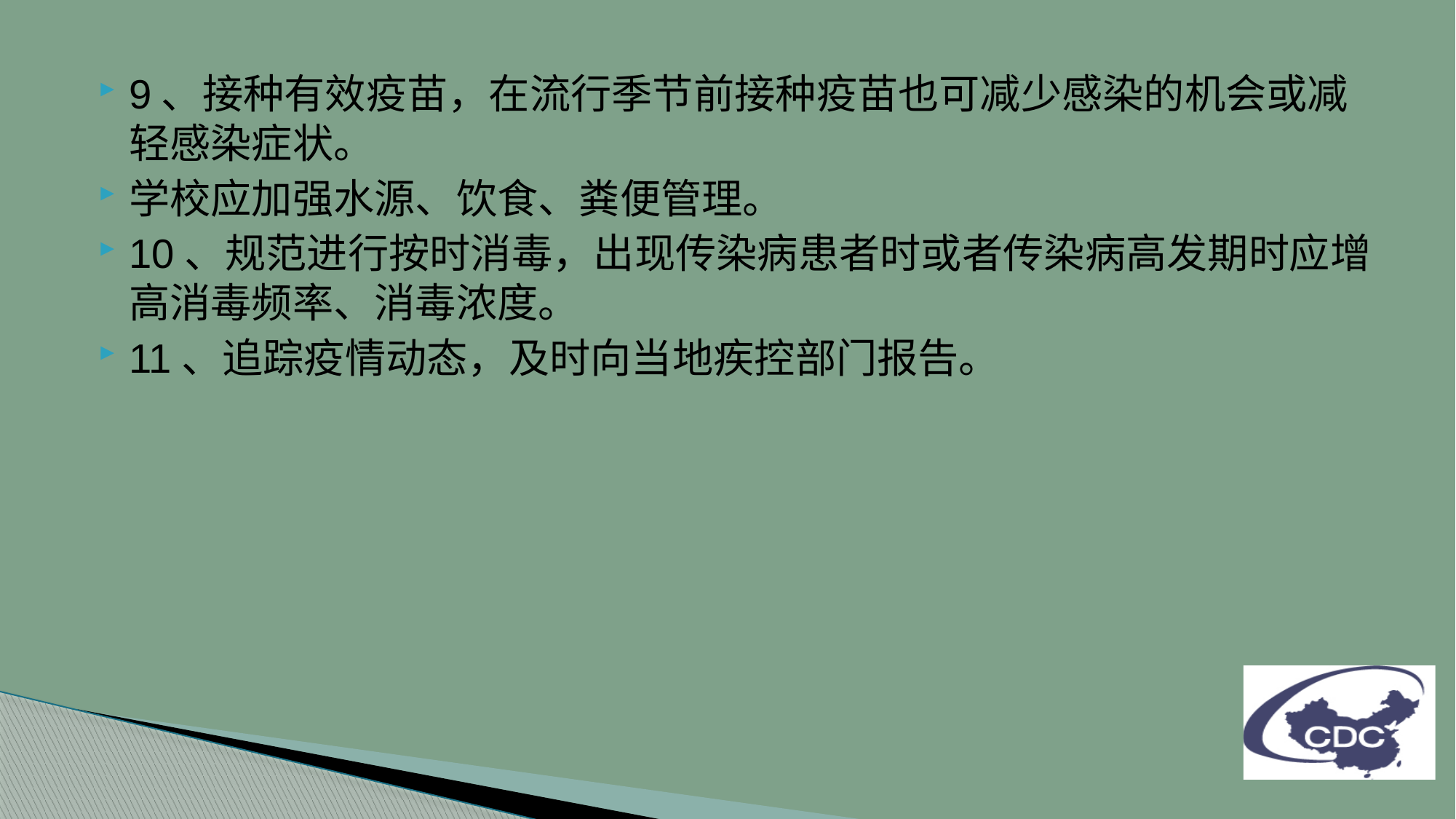

#
9、接种有效疫苗，在流行季节前接种疫苗也可减少感染的机会或减轻感染症状。
学校应加强水源、饮食、粪便管理。
10、规范进行按时消毒，出现传染病患者时或者传染病高发期时应增高消毒频率、消毒浓度。
11、追踪疫情动态，及时向当地疾控部门报告。